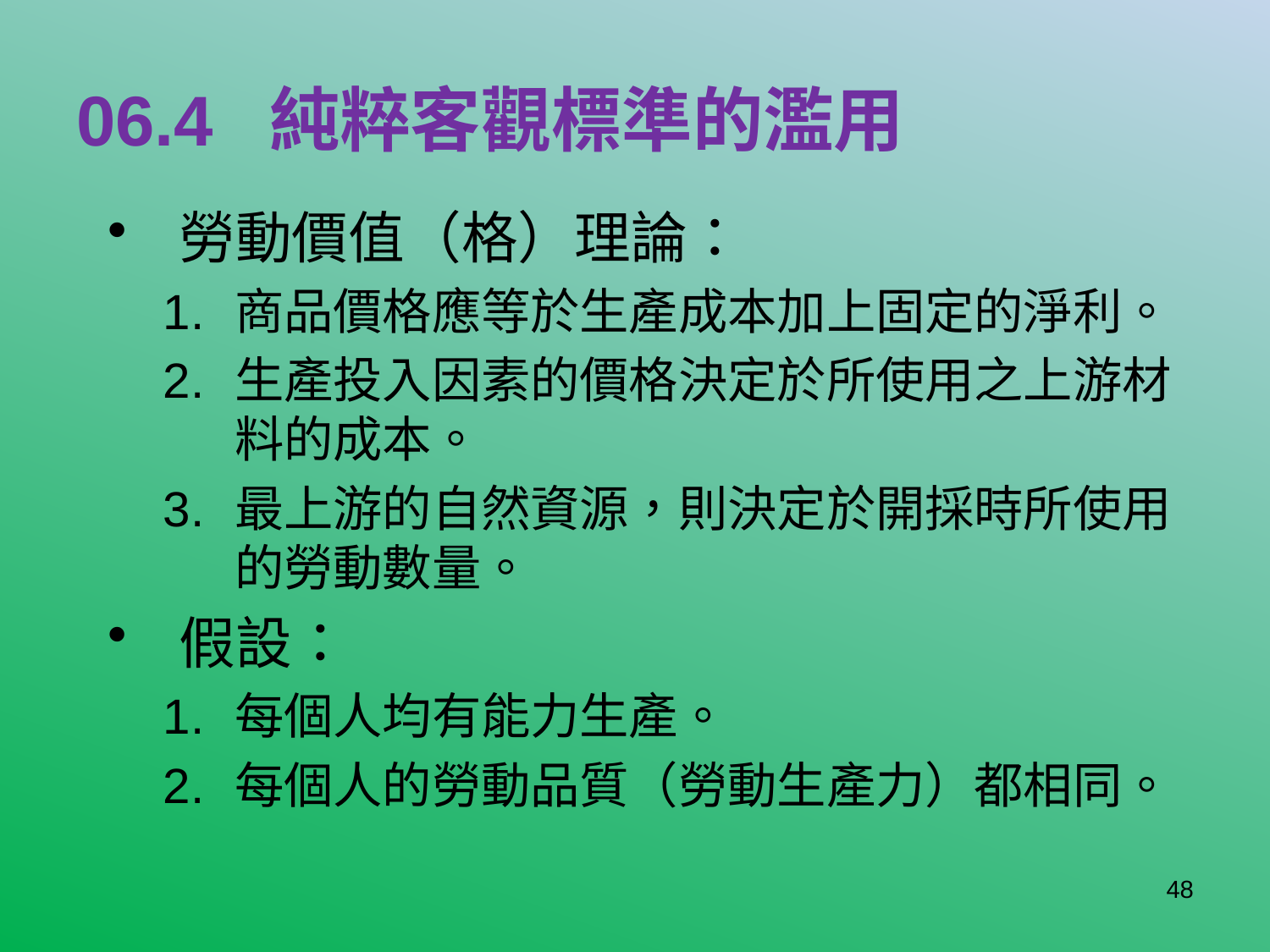

# 06.4  純粹客觀標準的濫用
勞動價值（格）理論：
商品價格應等於生產成本加上固定的淨利。
生產投入因素的價格決定於所使用之上游材料的成本。
最上游的自然資源，則決定於開採時所使用的勞動數量。
假設：
每個人均有能力生產。
每個人的勞動品質（勞動生產力）都相同。

48